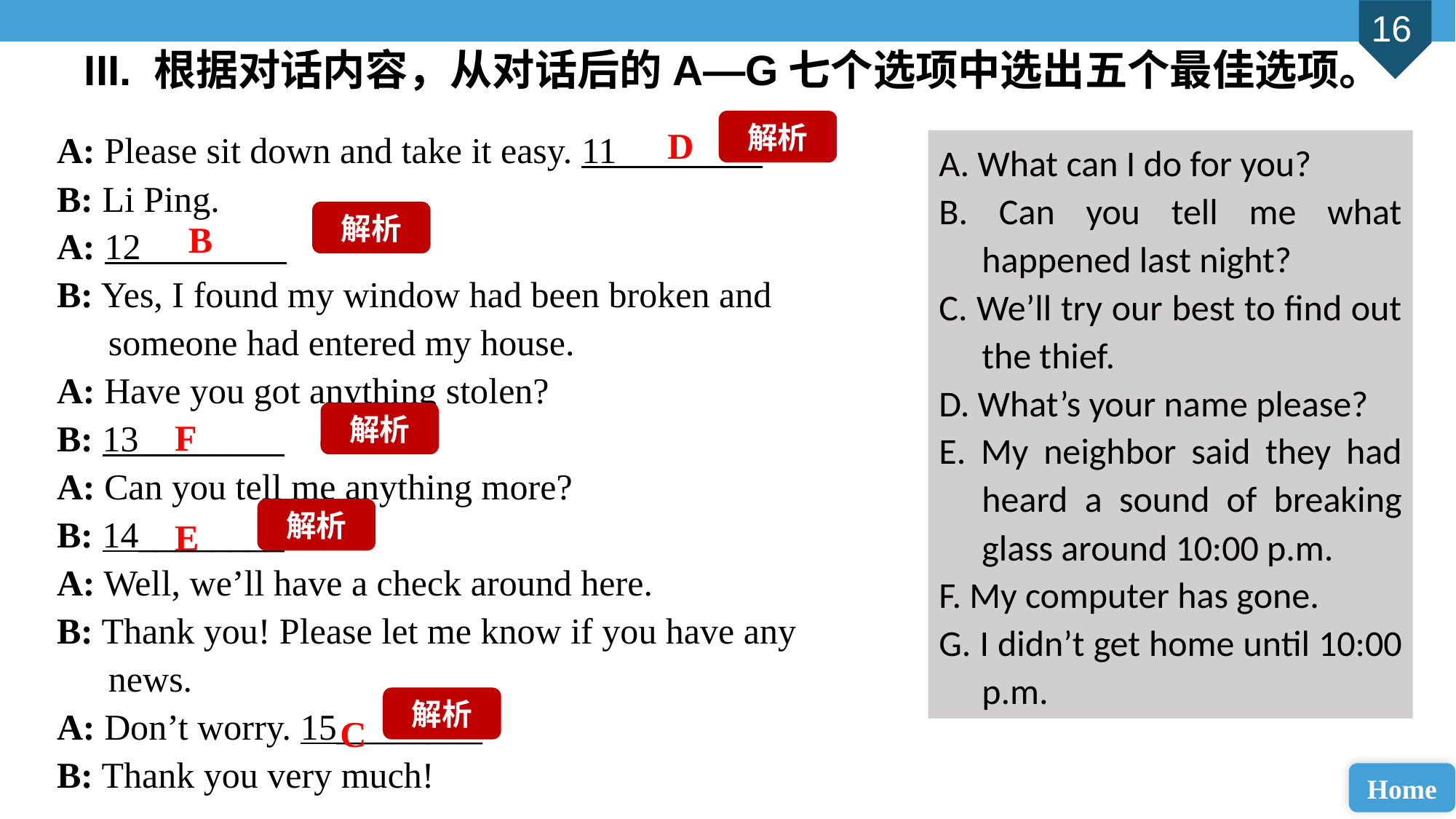

III. 根据对话内容，从对话后的A—G七个选项中选出五个最佳选项。
解析
A: Please sit down and take it easy. 11________
B: Li Ping.
A: 12________
B: Yes, I found my window had been broken and someone had entered my house.
A: Have you got anything stolen?
B: 13________
A: Can you tell me anything more?
B: 14________
A: Well, we’ll have a check around here.
B: Thank you! Please let me know if you have any news.
A: Don’t worry. 15________
B: Thank you very much!
D
A. What can I do for you?
B. Can you tell me what happened last night?
C. We’ll try our best to find out the thief.
D. What’s your name please?
E. My neighbor said they had heard a sound of breaking glass around 10:00 p.m.
F. My computer has gone.
G. I didn’t get home until 10:00 p.m.
解析
B
解析
F
解析
E
解析
C